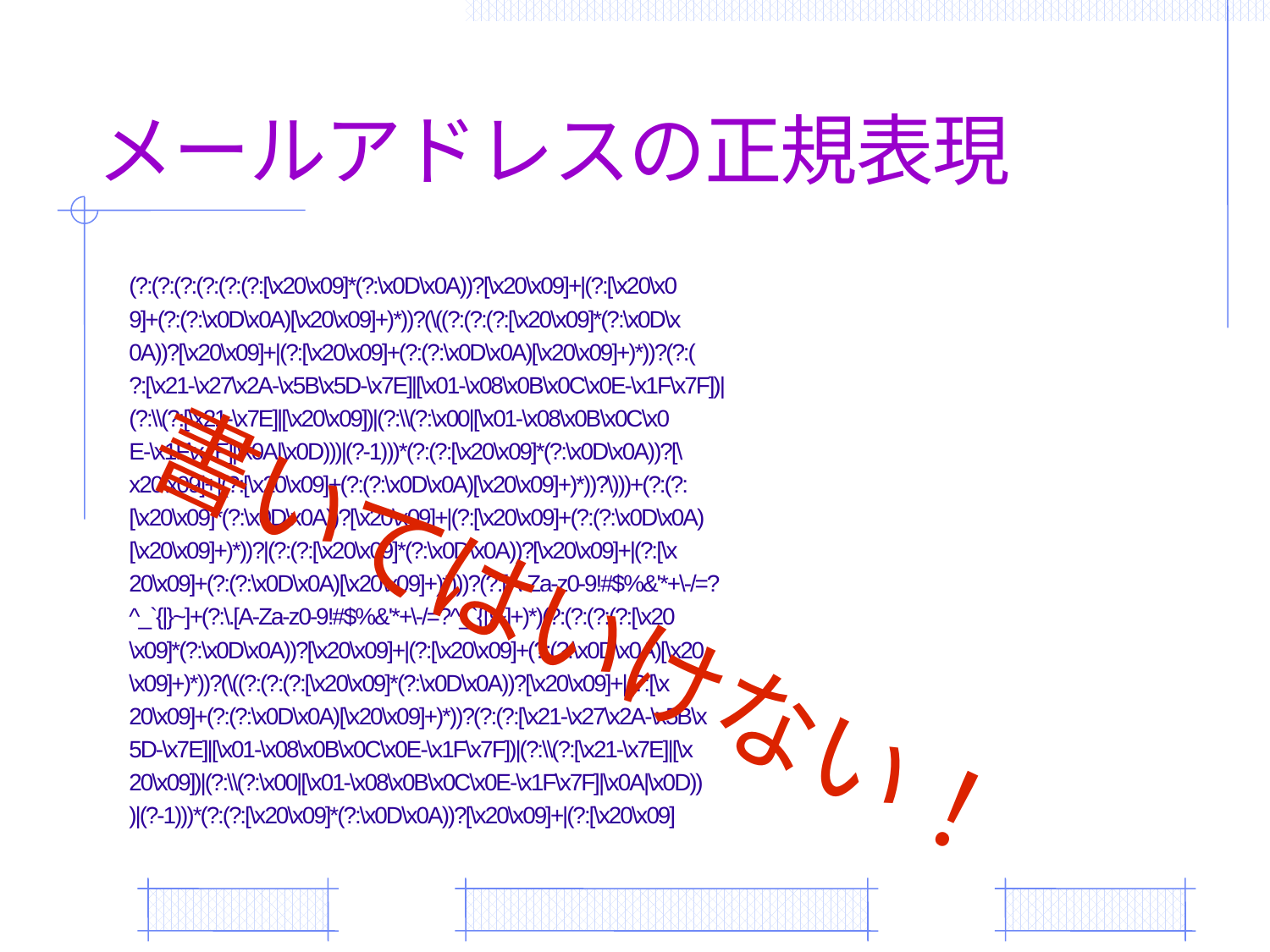

# メールアドレスの正規表現
(?:(?:(?:(?:(?:(?:[\x20\x09]*(?:\x0D\x0A))?[\x20\x09]+|(?:[\x20\x0
9]+(?:(?:\x0D\x0A)[\x20\x09]+)*))?(\((?:(?:(?:[\x20\x09]*(?:\x0D\x
0A))?[\x20\x09]+|(?:[\x20\x09]+(?:(?:\x0D\x0A)[\x20\x09]+)*))?(?:(
?:[\x21-\x27\x2A-\x5B\x5D-\x7E]|[\x01-\x08\x0B\x0C\x0E-\x1F\x7F])|
(?:\\(?:[\x21-\x7E]|[\x20\x09])|(?:\\(?:\x00|[\x01-\x08\x0B\x0C\x0
E-\x1F\x7F]|\x0A|\x0D)))|(?-1)))*(?:(?:[\x20\x09]*(?:\x0D\x0A))?[\
x20\x09]+|(?:[\x20\x09]+(?:(?:\x0D\x0A)[\x20\x09]+)*))?\)))+(?:(?:
[\x20\x09]*(?:\x0D\x0A))?[\x20\x09]+|(?:[\x20\x09]+(?:(?:\x0D\x0A)
[\x20\x09]+)*))?|(?:(?:[\x20\x09]*(?:\x0D\x0A))?[\x20\x09]+|(?:[\x
20\x09]+(?:(?:\x0D\x0A)[\x20\x09]+)*)))?(?:[A-Za-z0-9!#$%&'*+\-/=?
^_`{|}~]+(?:\.[A-Za-z0-9!#$%&'*+\-/=?^_`{|}~]+)*)(?:(?:(?:(?:[\x20
\x09]*(?:\x0D\x0A))?[\x20\x09]+|(?:[\x20\x09]+(?:(?:\x0D\x0A)[\x20
\x09]+)*))?(\((?:(?:(?:[\x20\x09]*(?:\x0D\x0A))?[\x20\x09]+|(?:[\x
20\x09]+(?:(?:\x0D\x0A)[\x20\x09]+)*))?(?:(?:[\x21-\x27\x2A-\x5B\x
5D-\x7E]|[\x01-\x08\x0B\x0C\x0E-\x1F\x7F])|(?:\\(?:[\x21-\x7E]|[\x
20\x09])|(?:\\(?:\x00|[\x01-\x08\x0B\x0C\x0E-\x1F\x7F]|\x0A|\x0D))
)|(?-1)))*(?:(?:[\x20\x09]*(?:\x0D\x0A))?[\x20\x09]+|(?:[\x20\x09]
書いてはいけない！